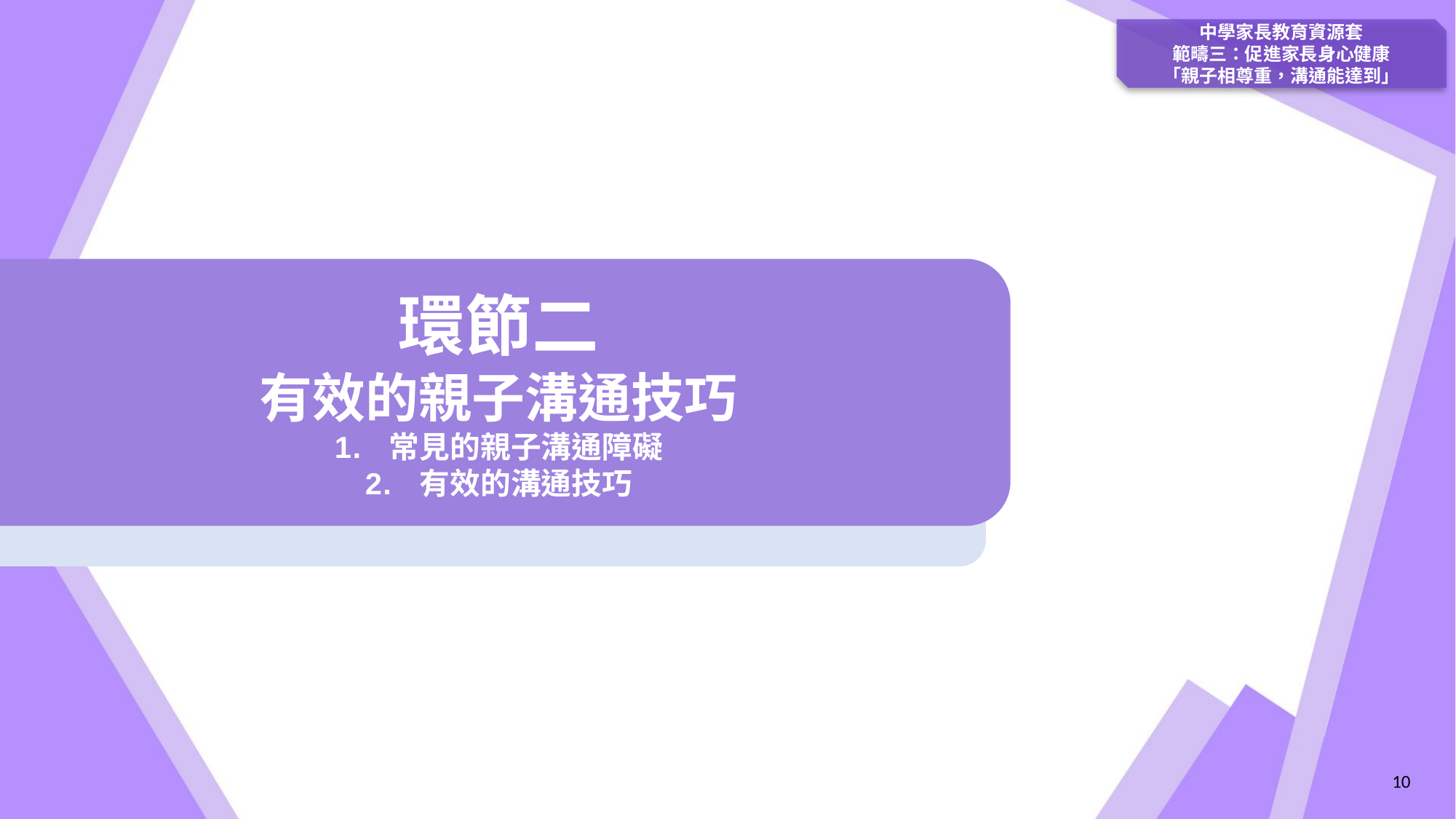

環節二
有效的親子溝通技巧
常見的親子溝通障礙
有效的溝通技巧

中學家長教育資源套
範疇三：促進家長身心健康
「親子相尊重，溝通能達到」
10